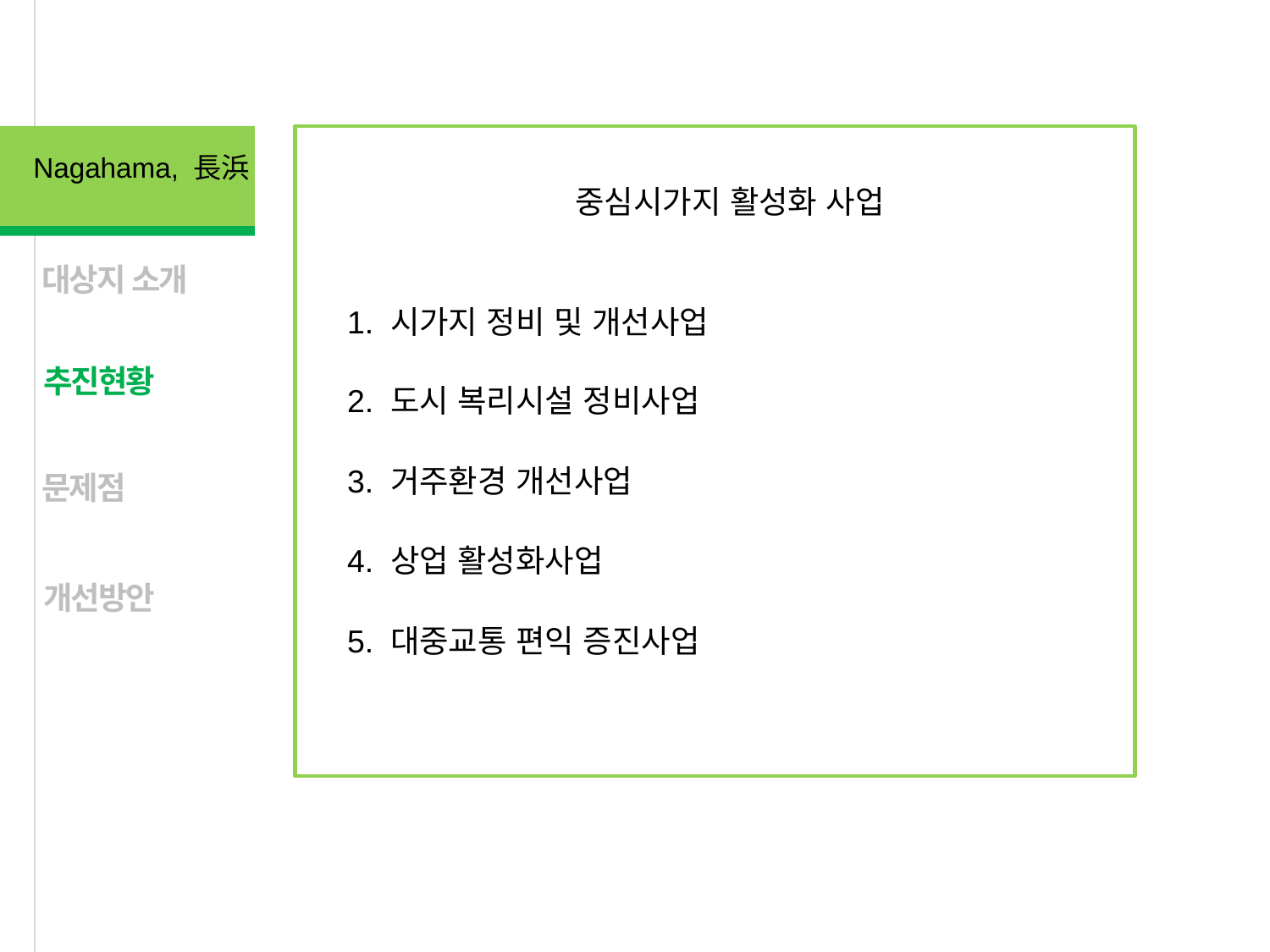

Nagahama, 長浜
중심시가지 활성화 사업

대상지 소개
1. 시가지 정비 및 개선사업
추진현황
2. 도시 복리시설 정비사업
3. 거주환경 개선사업
문제점
4. 상업 활성화사업
개선방안
5. 대중교통 편익 증진사업